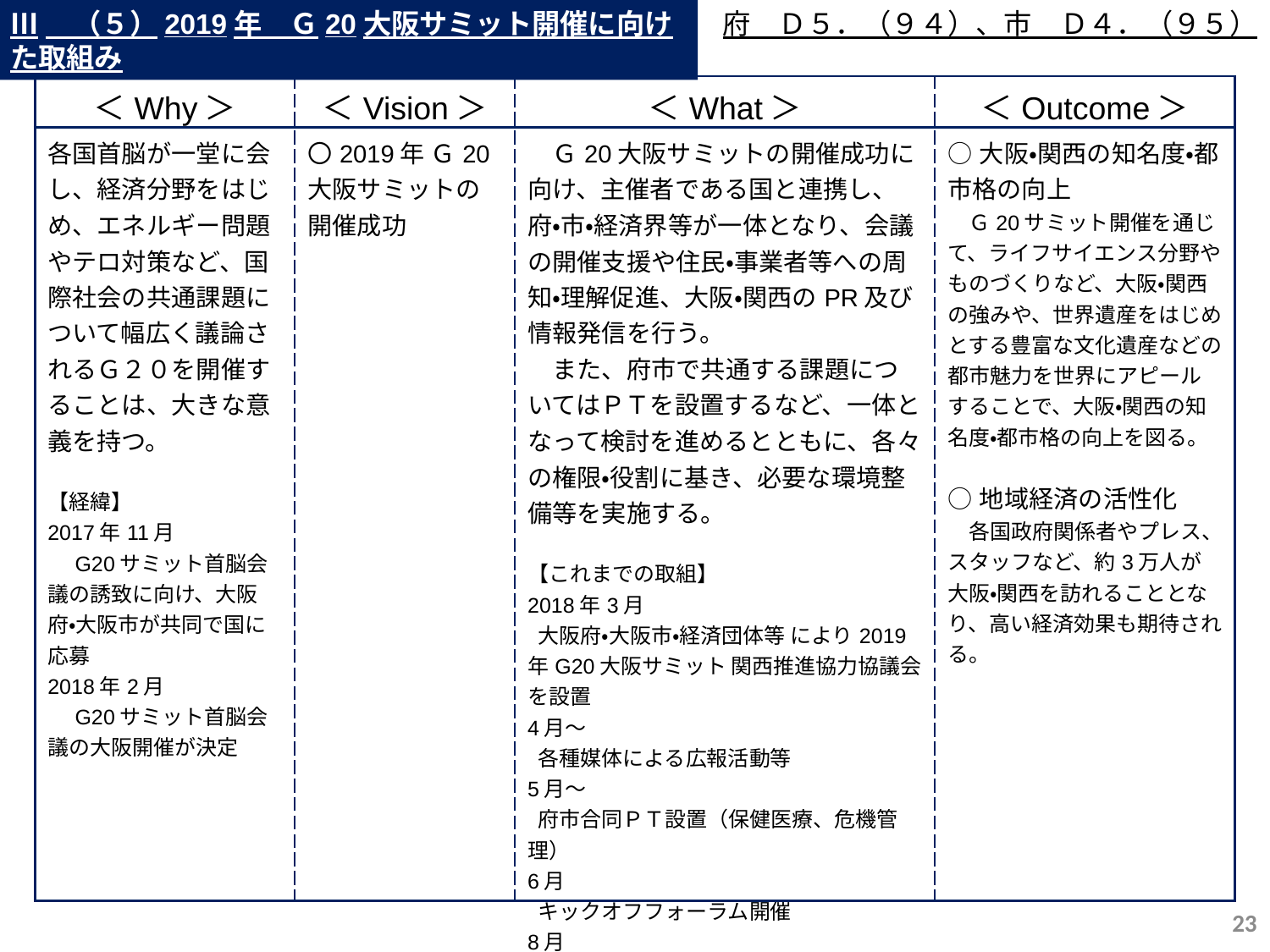

Ⅲ　（５）2019年　Ｇ20大阪サミット開催に向けた取組み
府　Ｄ５．（９４）、市　Ｄ４．（９５）
| ＜Why＞ | ＜Vision＞ | ＜What＞ | ＜Outcome＞ |
| --- | --- | --- | --- |
| 各国首脳が一堂に会し、経済分野をはじめ、エネルギー問題やテロ対策など、国際社会の共通課題について幅広く議論されるＧ２０を開催することは、大きな意義を持つ。 【経緯】 2017年11月　 　G20サミット首脳会議の誘致に向け、大阪府・大阪市が共同で国に応募 2018年2月 　G20サミット首脳会議の大阪開催が決定 | 〇2019年 Ｇ20大阪サミットの開催成功 | Ｇ20大阪サミットの開催成功に向け、主催者である国と連携し、府・市・経済界等が一体となり、会議の開催支援や住民・事業者等への周知・理解促進、大阪・関西のPR及び情報発信を行う。 　また、府市で共通する課題についてはＰＴを設置するなど、一体となって検討を進めるとともに、各々の権限・役割に基き、必要な環境整備等を実施する。 【これまでの取組】 2018年3月　 大阪府・大阪市・経済団体等 により2019年G20大阪サミット 関西推進協力協議会を設置 4月～　 各種媒体による広報活動等 5月～ 府市合同ＰＴ設置（保健医療、危機管理） 6月　 キックオフフォーラム開催 8月 　国への要望活動 11月 地元産品等の推薦書を国へ提出 | ○大阪・関西の知名度・都市格の向上 　Ｇ20サミット開催を通じて、ライフサイエンス分野やものづくりなど、大阪・関西の強みや、世界遺産をはじめとする豊富な文化遺産などの都市魅力を世界にアピールすることで、大阪・関西の知名度・都市格の向上を図る。 ○地域経済の活性化 　各国政府関係者やプレス、スタッフなど、約3万人が大阪・関西を訪れることとなり、高い経済効果も期待される。 |
23